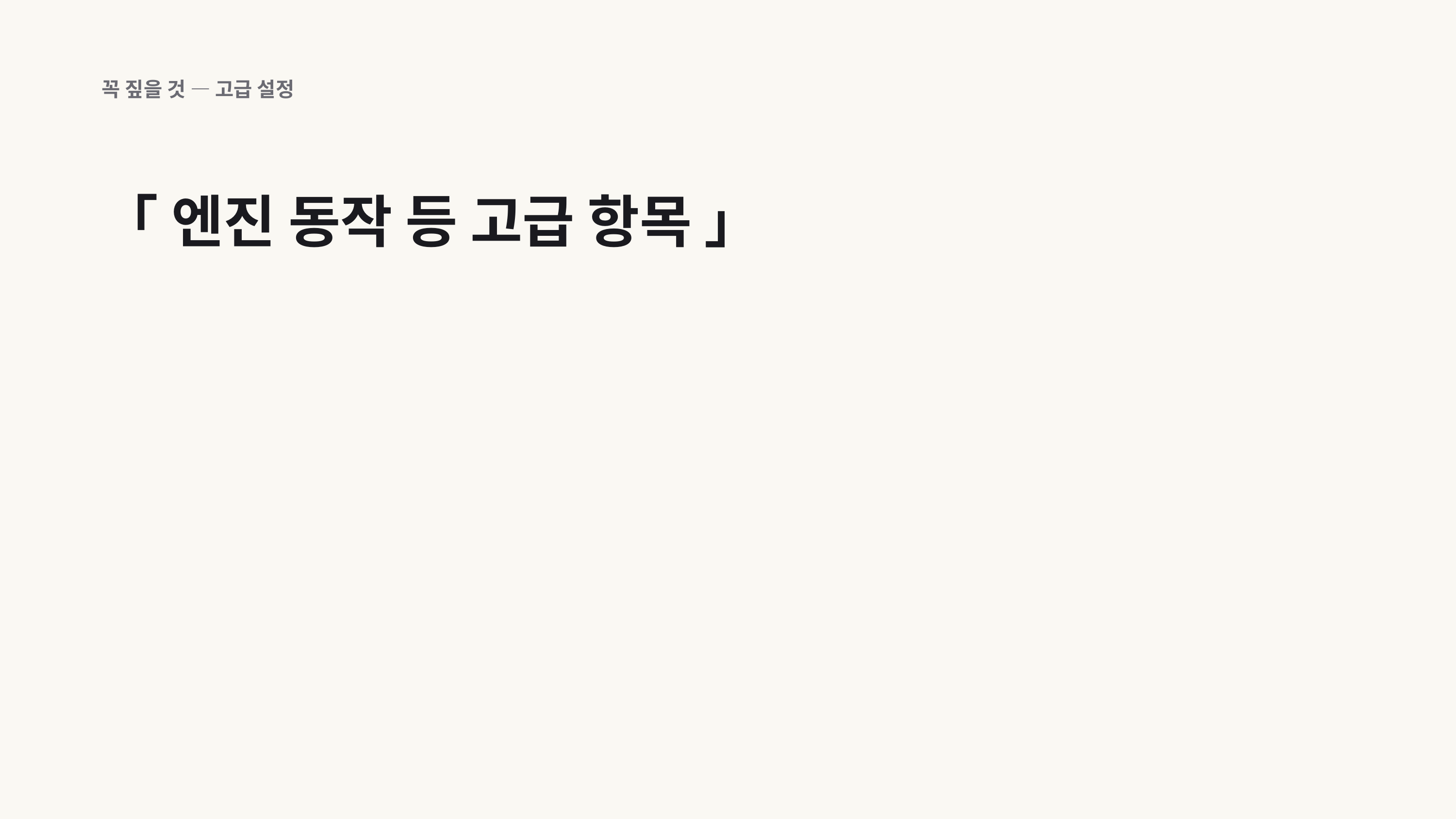

꼭 짚을 것 — 고급 설정
「 엔진 동작 등 고급 항목 」